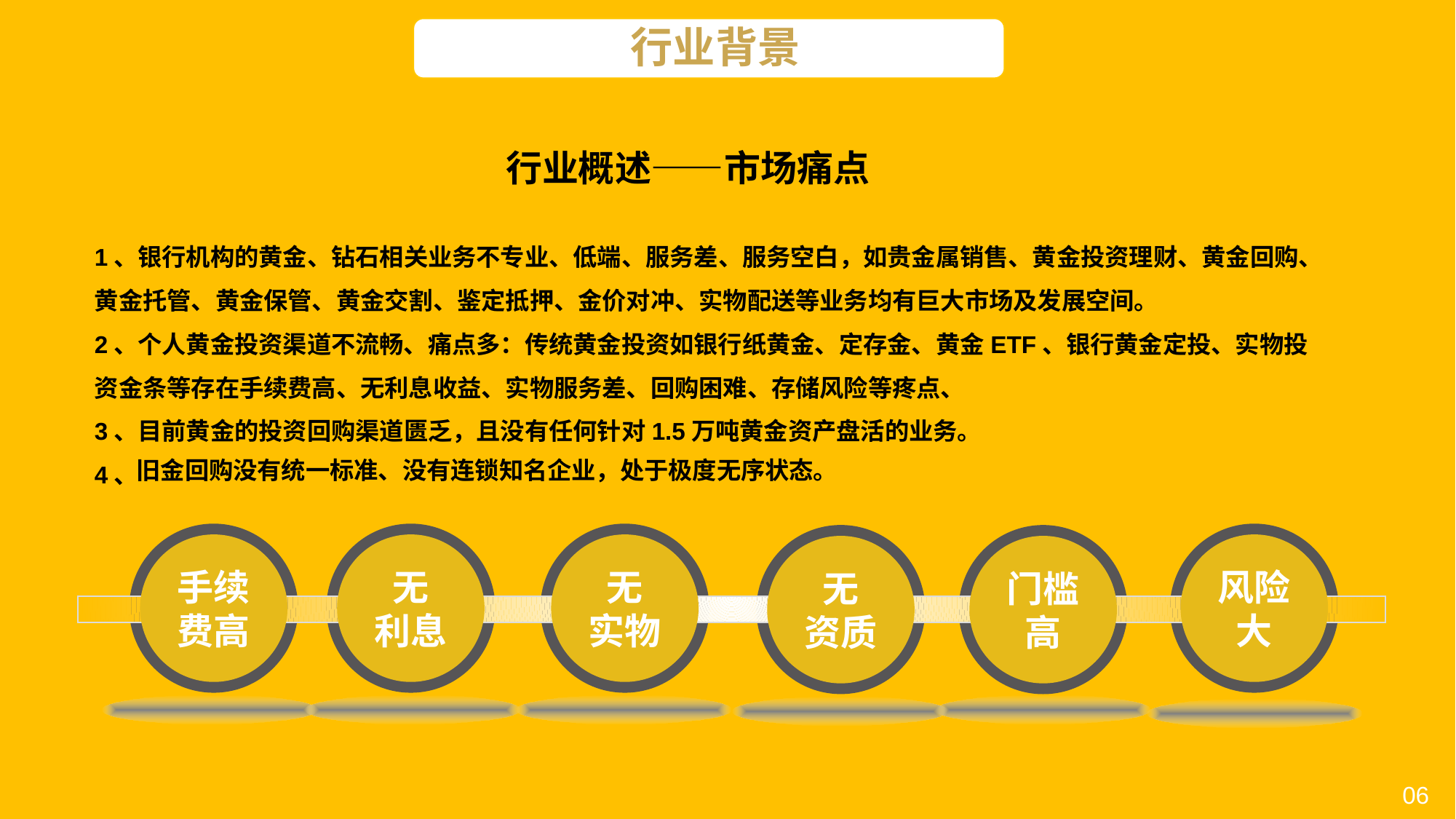

行业背景
行业概述——市场痛点
1、银行机构的黄金、钻石相关业务不专业、低端、服务差、服务空白，如贵金属销售、黄金投资理财、黄金回购、黄金托管、黄金保管、黄金交割、鉴定抵押、金价对冲、实物配送等业务均有巨大市场及发展空间。
2、个人黄金投资渠道不流畅、痛点多：传统黄金投资如银行纸黄金、定存金、黄金ETF、银行黄金定投、实物投资金条等存在手续费高、无利息收益、实物服务差、回购困难、存储风险等疼点、
3、目前黄金的投资回购渠道匮乏，且没有任何针对1.5万吨黄金资产盘活的业务。
4、
旧金回购没有统一标准、没有连锁知名企业，处于极度无序状态。

手续费高
无
利息
无
实物
风险大
无
资质
门槛高

06